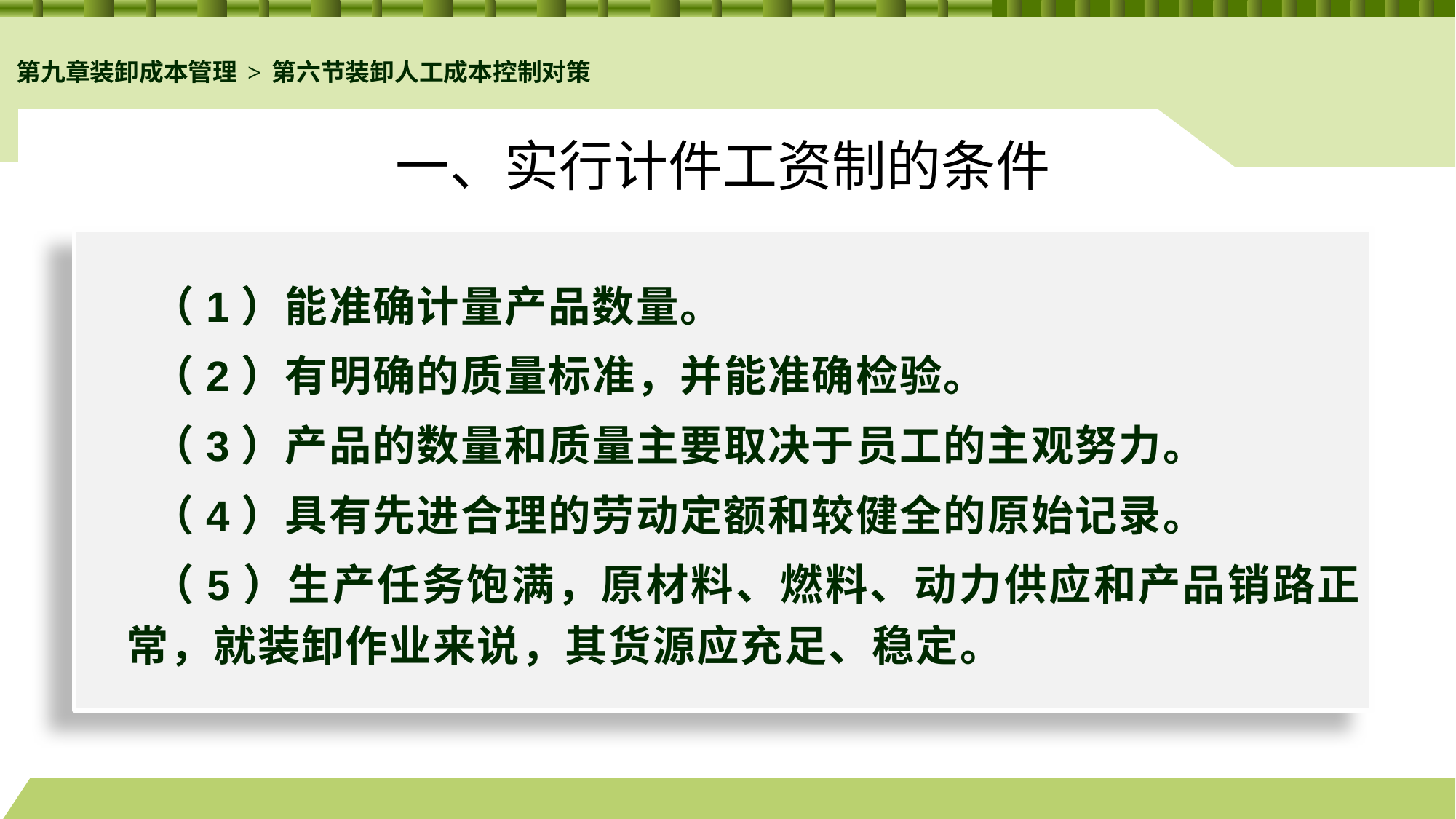

第九章装卸成本管理>第六节装卸人工成本控制对策
# 一、实行计件工资制的条件
（1）能准确计量产品数量。
（2）有明确的质量标准，并能准确检验。
（3）产品的数量和质量主要取决于员工的主观努力。
（4）具有先进合理的劳动定额和较健全的原始记录。
（5）生产任务饱满，原材料、燃料、动力供应和产品销路正常，就装卸作业来说，其货源应充足、稳定。